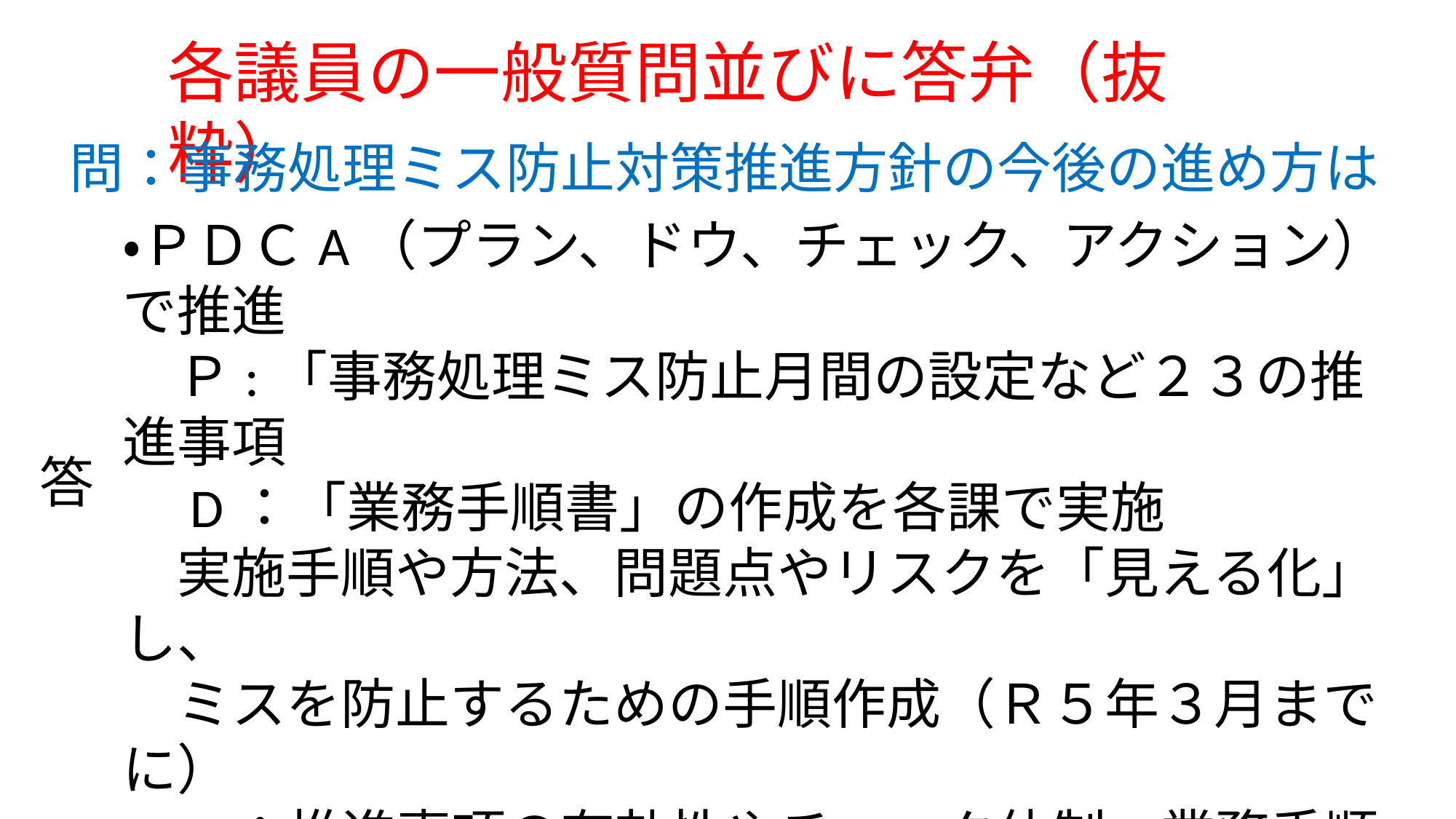

各議員の一般質問並びに答弁（抜粋）
問：事務処理ミス防止対策推進方針の今後の進め方は
・ＰＤＣA（プラン、ドウ、チェック、アクション）で推進
　Ｐ:「事務処理ミス防止月間の設定など２３の推進事項
　D：「業務手順書」の作成を各課で実施
　実施手順や方法、問題点やリスクを「見える化」し、
　ミスを防止するための手順作成（Ｒ５年３月までに）
　C：推進事項の有効性やチェック体制、業務手順書の
　定期的な検証（課単位、部単位で組織的モニタリング）
　A：全職員が継続的に取り組んでいける仕組み構築
答